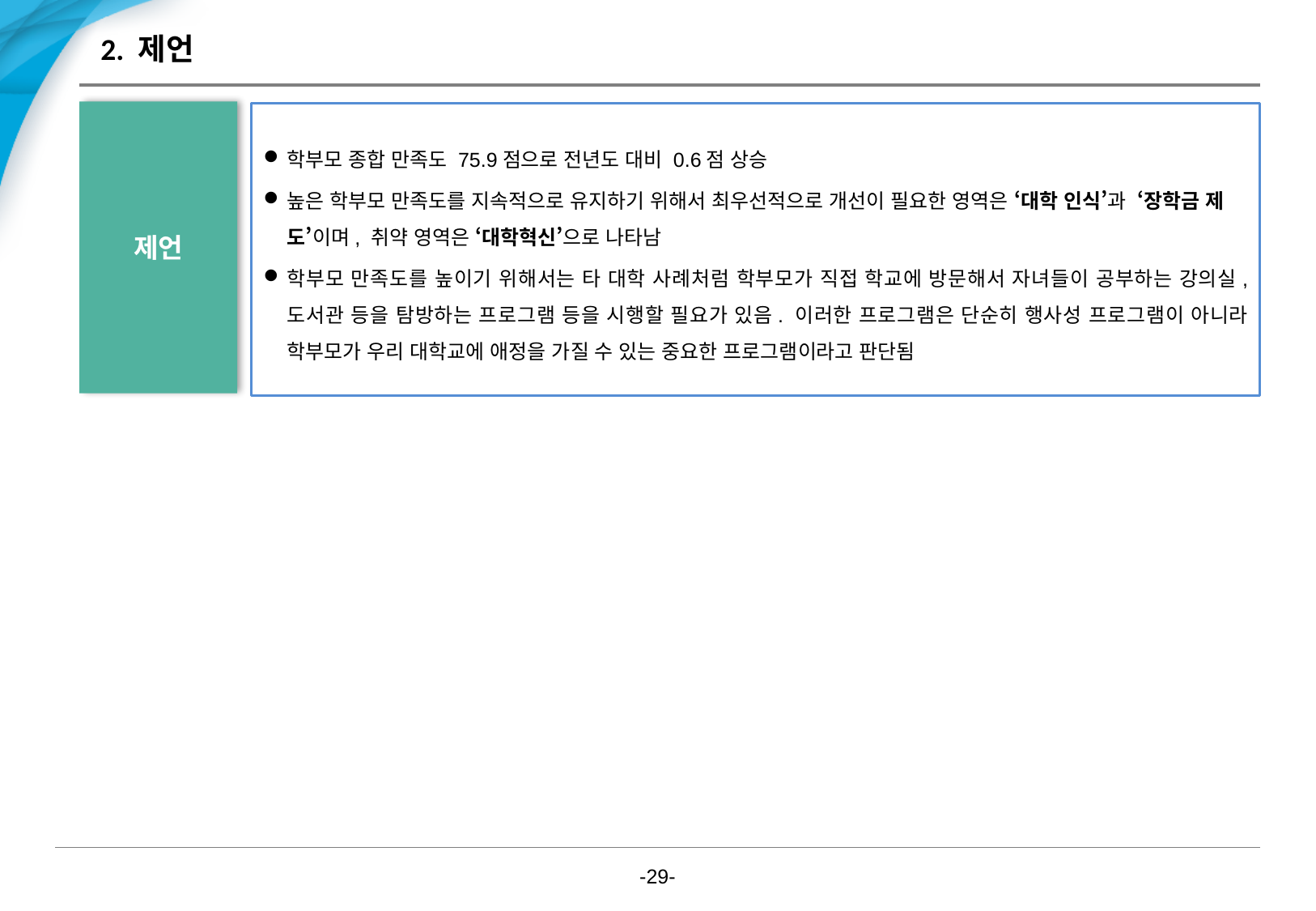

# 2. 제언
제언
학부모 종합 만족도 75.9점으로 전년도 대비 0.6점 상승
높은 학부모 만족도를 지속적으로 유지하기 위해서 최우선적으로 개선이 필요한 영역은 ‘대학 인식’과  ‘장학금 제도’이며, 취약 영역은 ‘대학혁신’으로 나타남
학부모 만족도를 높이기 위해서는 타 대학 사례처럼 학부모가 직접 학교에 방문해서 자녀들이 공부하는 강의실, 도서관 등을 탐방하는 프로그램 등을 시행할 필요가 있음. 이러한 프로그램은 단순히 행사성 프로그램이 아니라 학부모가 우리 대학교에 애정을 가질 수 있는 중요한 프로그램이라고 판단됨
-29-